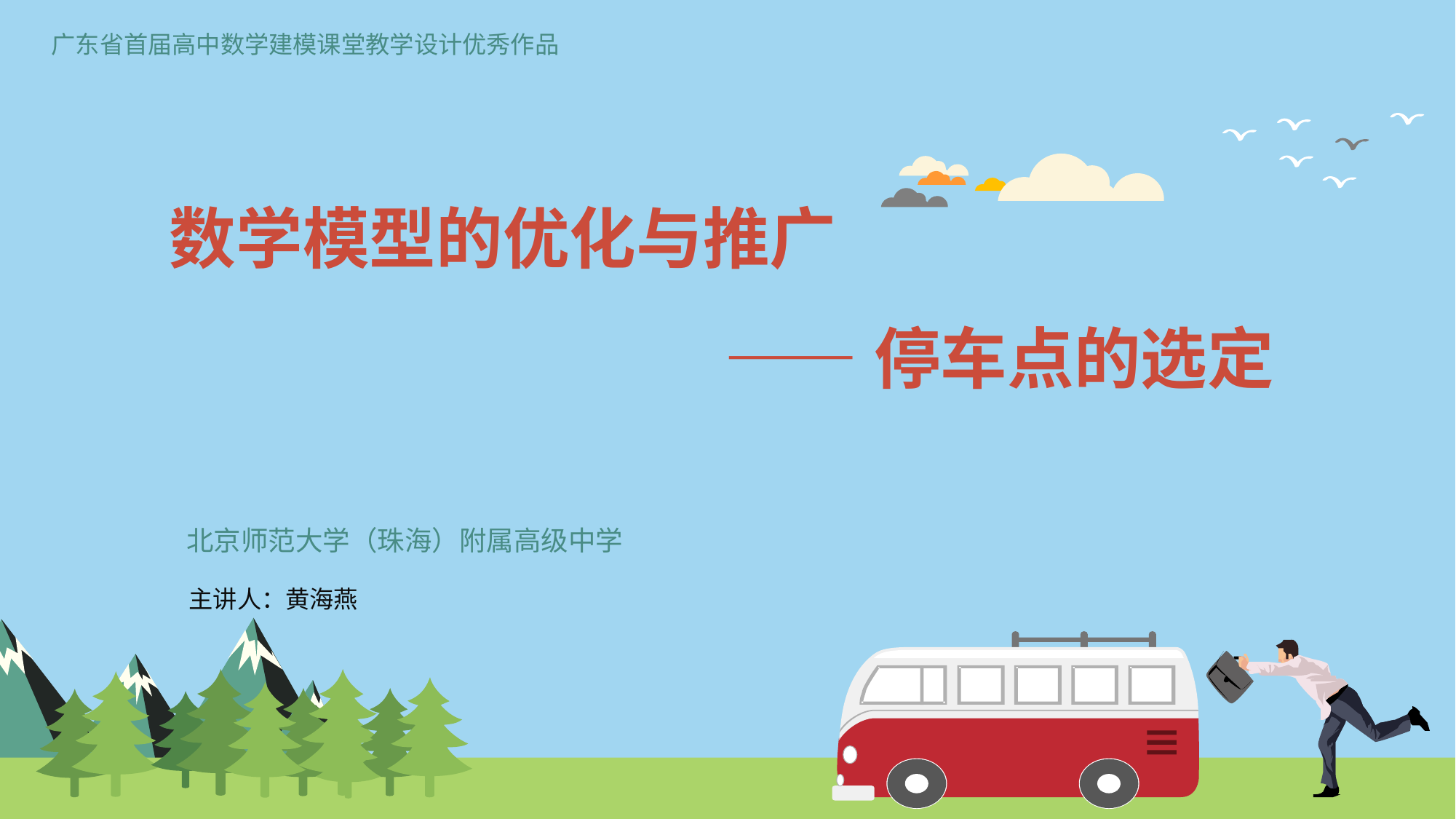

广东省首届高中数学建模课堂教学设计优秀作品

数学模型的优化与推广
——停车点的选定

北京师范大学（珠海）附属高级中学
主讲人：黄海燕